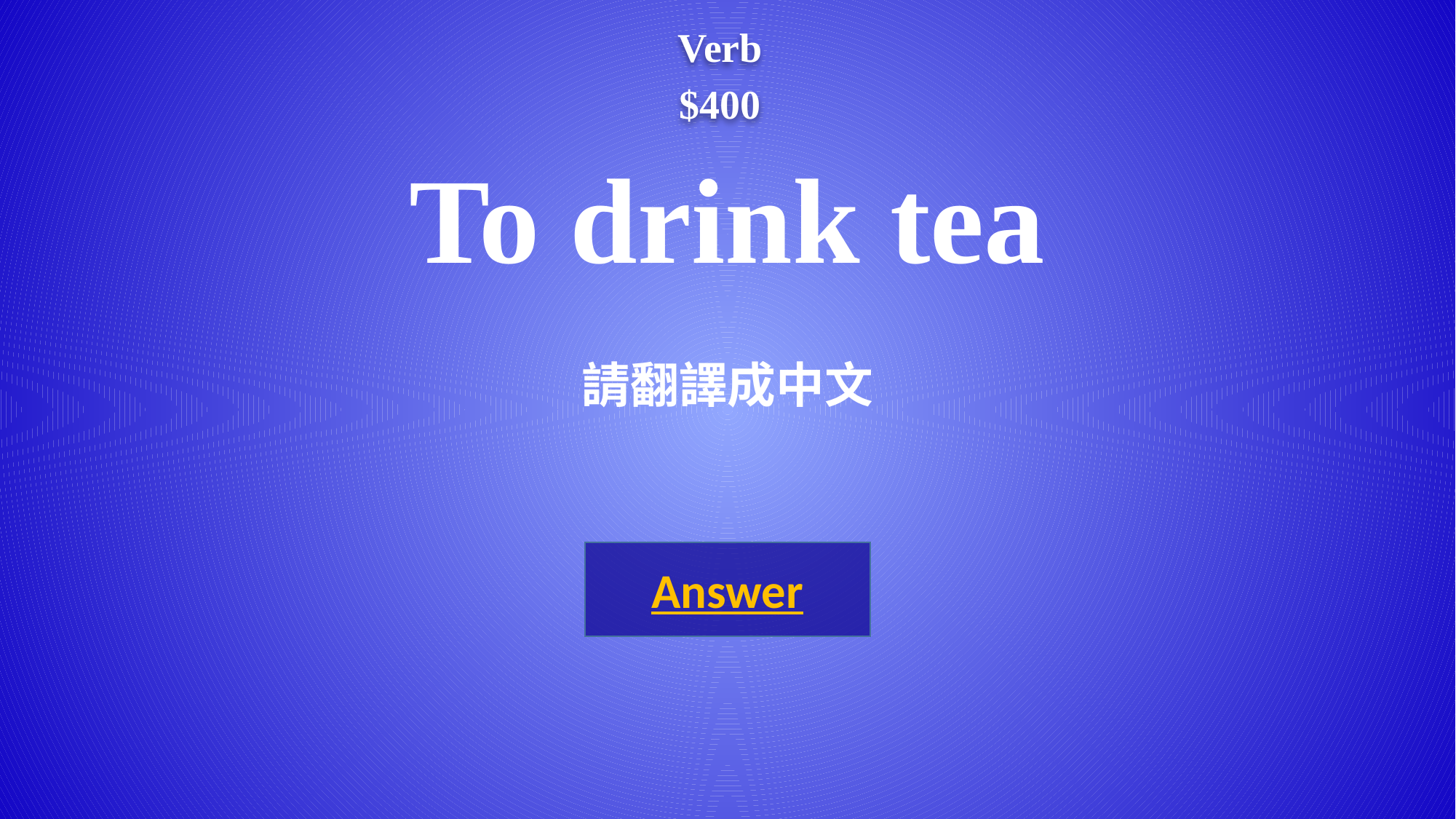

Verb
$400
# To drink tea 請翻譯成中文